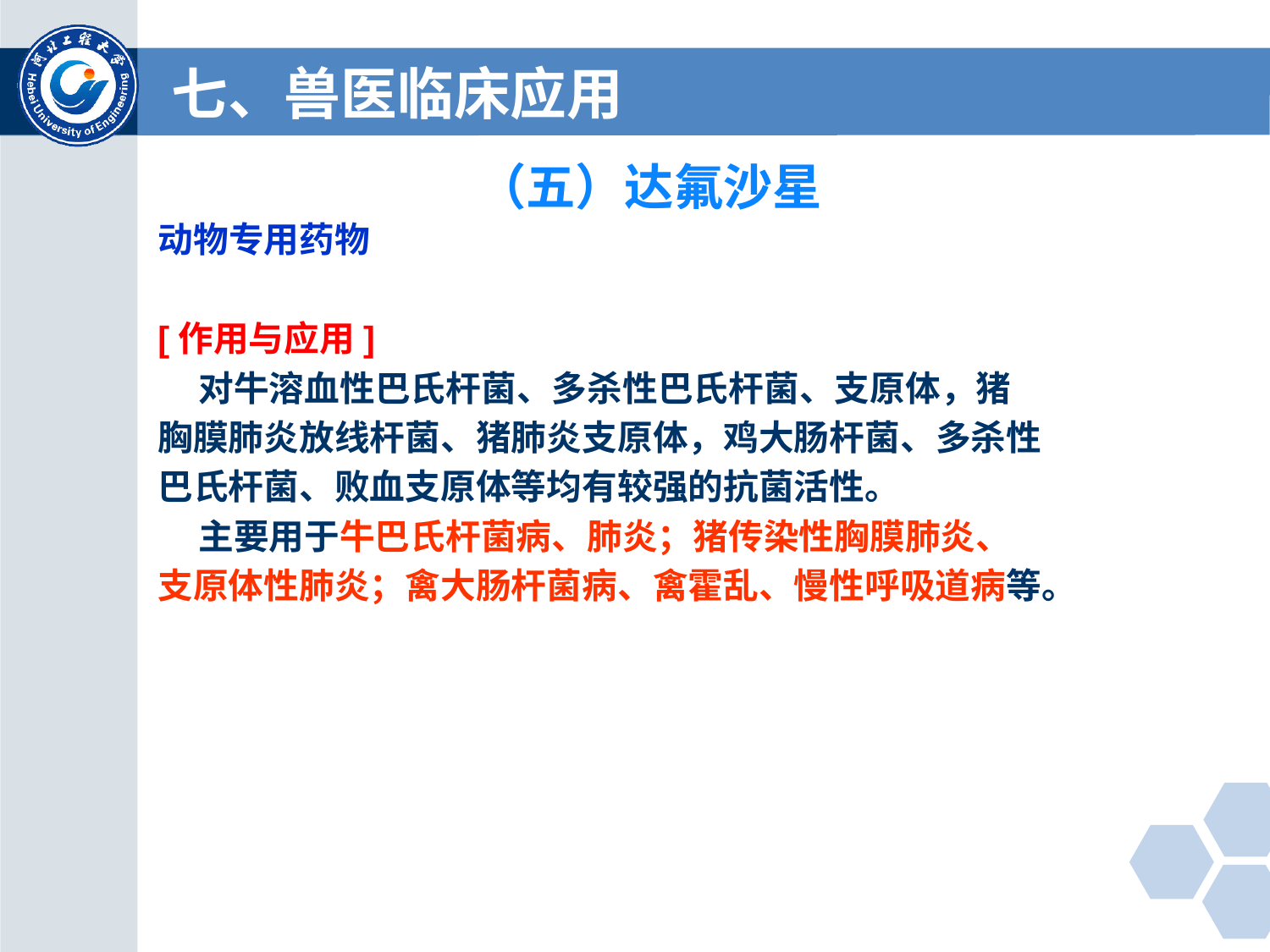

# 七、兽医临床应用
（五）达氟沙星
动物专用药物

[作用与应用]
    对牛溶血性巴氏杆菌、多杀性巴氏杆菌、支原体，猪
胸膜肺炎放线杆菌、猪肺炎支原体，鸡大肠杆菌、多杀性
巴氏杆菌、败血支原体等均有较强的抗菌活性。
    主要用于牛巴氏杆菌病、肺炎；猪传染性胸膜肺炎、
支原体性肺炎；禽大肠杆菌病、禽霍乱、慢性呼吸道病等。